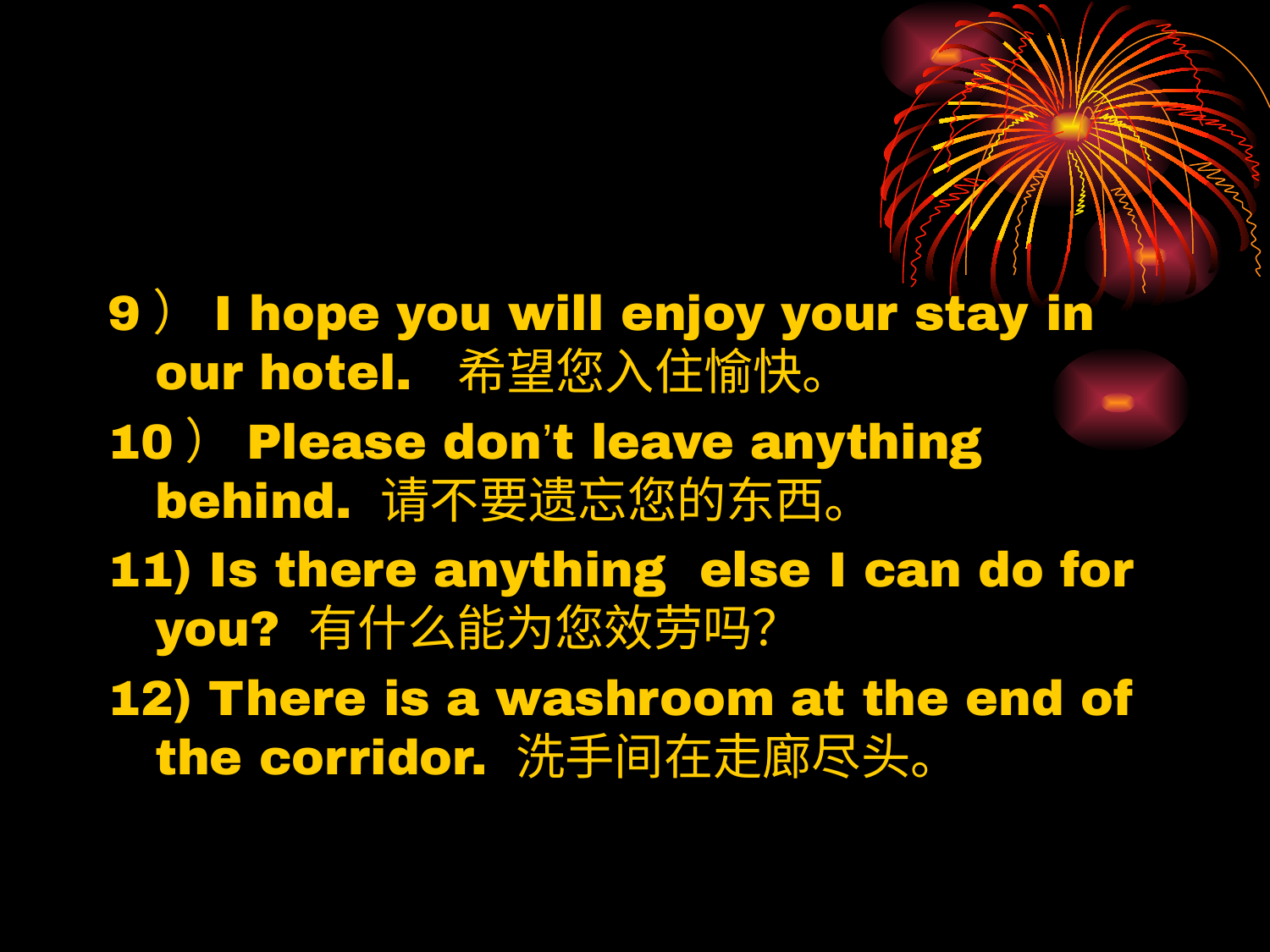

9）I hope you will enjoy your stay in our hotel.  希望您入住愉快。
10）Please don’t leave anything behind. 请不要遗忘您的东西。
11) Is there anything  else I can do for you? 有什么能为您效劳吗？
12) There is a washroom at the end of the corridor. 洗手间在走廊尽头。